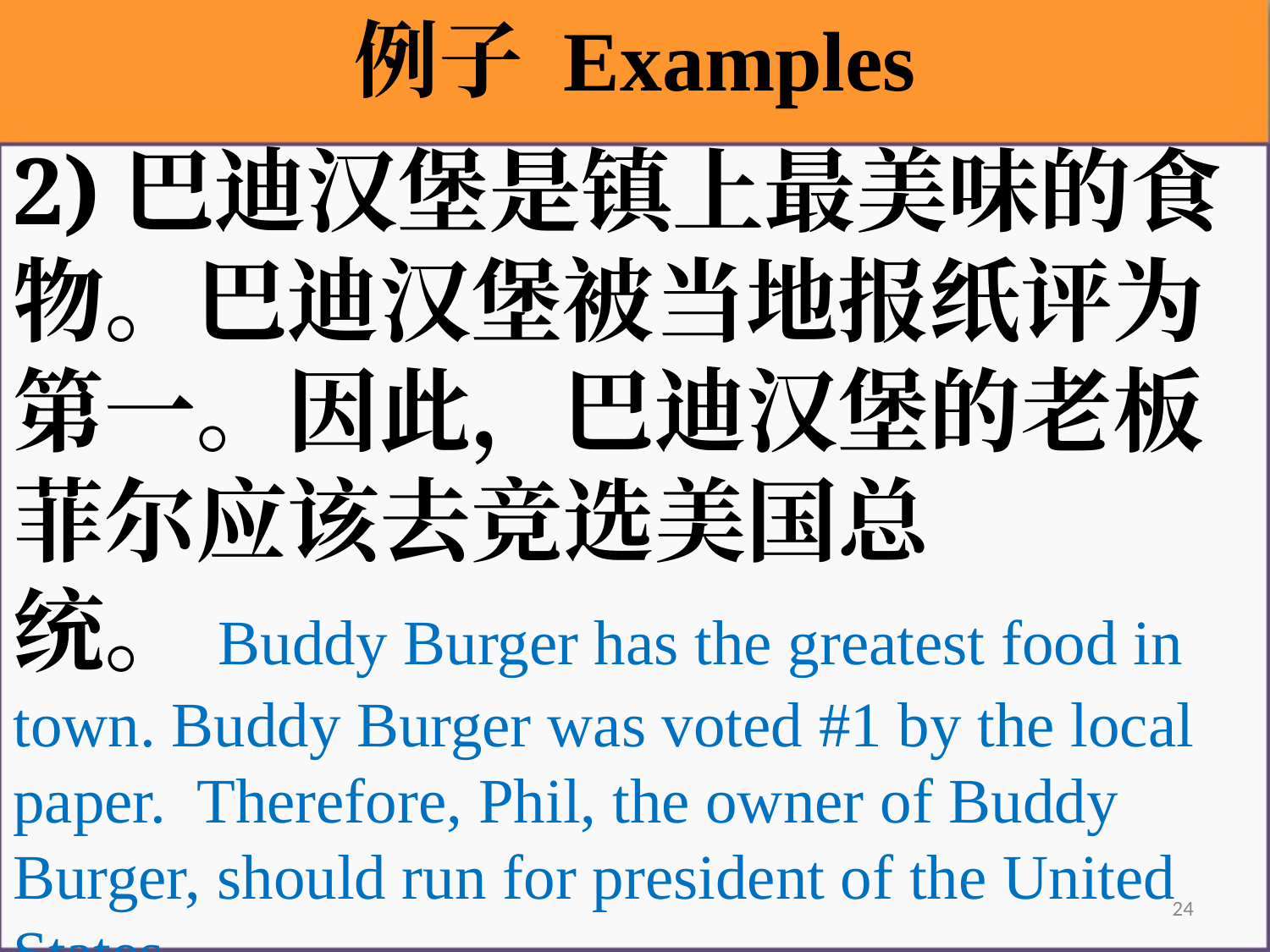

例子 Examples
2)巴迪汉堡是镇上最美味的食物。巴迪汉堡被当地报纸评为第一。因此，巴迪汉堡的老板菲尔应该去竞选美国总统。Buddy Burger has the greatest food in town. Buddy Burger was voted #1 by the local paper.  Therefore, Phil, the owner of Buddy Burger, should run for president of the United States.

24